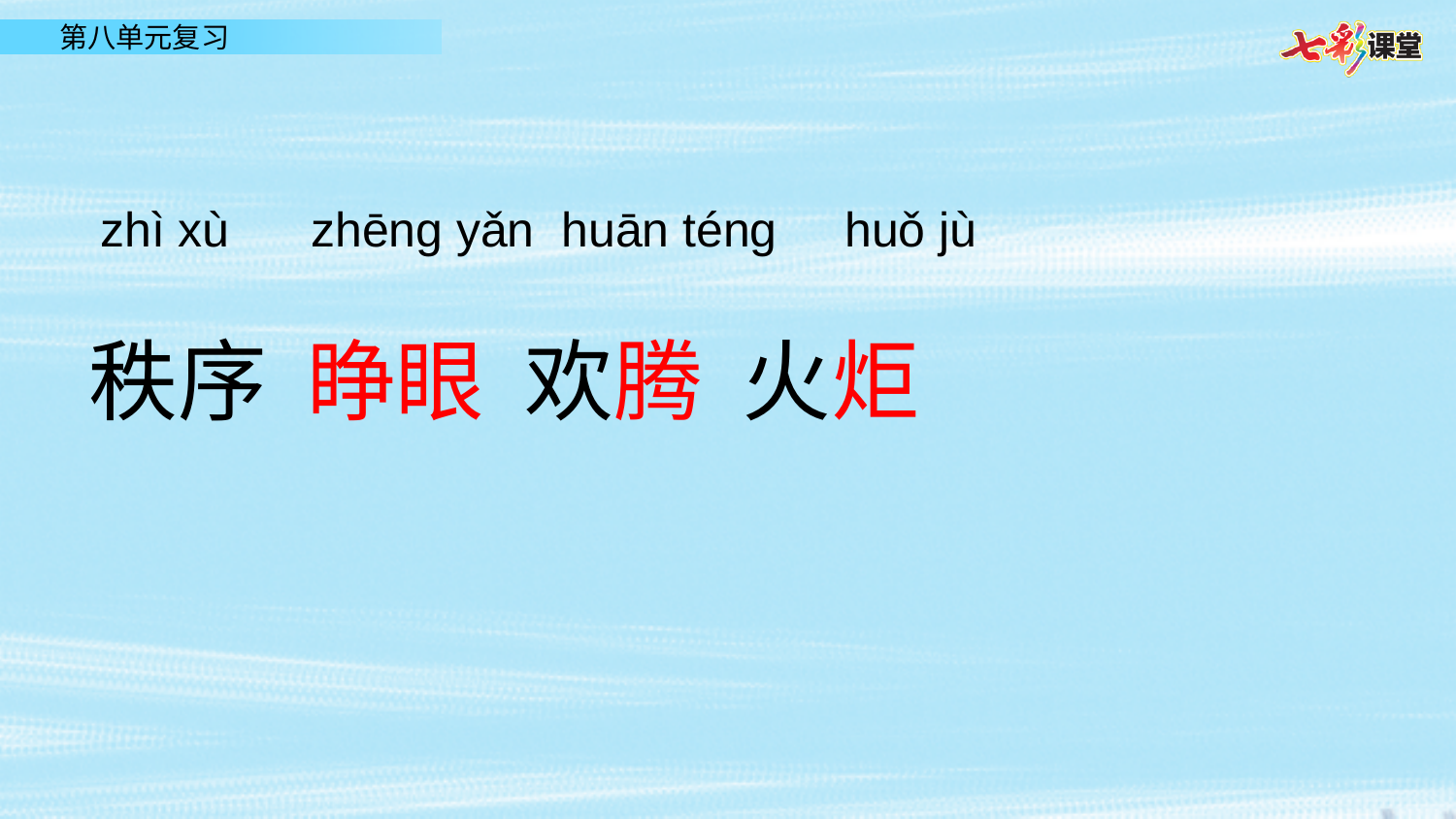

秩序  睁眼  欢腾  火炬
zhì xù      zhēng yǎn  huān téng     huǒ jù